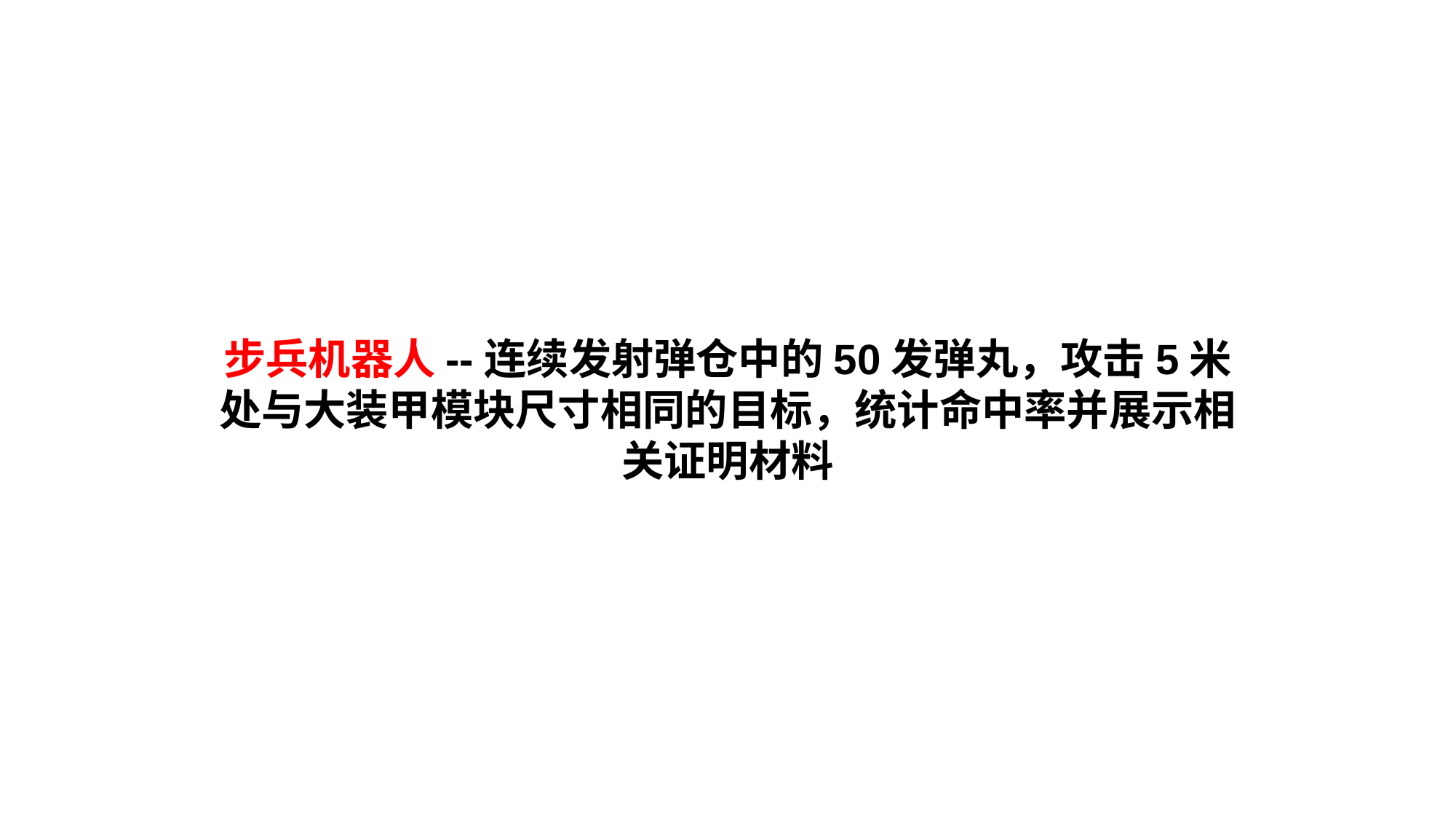

步兵机器人--连续发射弹仓中的50发弹丸，攻击5米处与大装甲模块尺寸相同的目标，统计命中率并展示相关证明材料